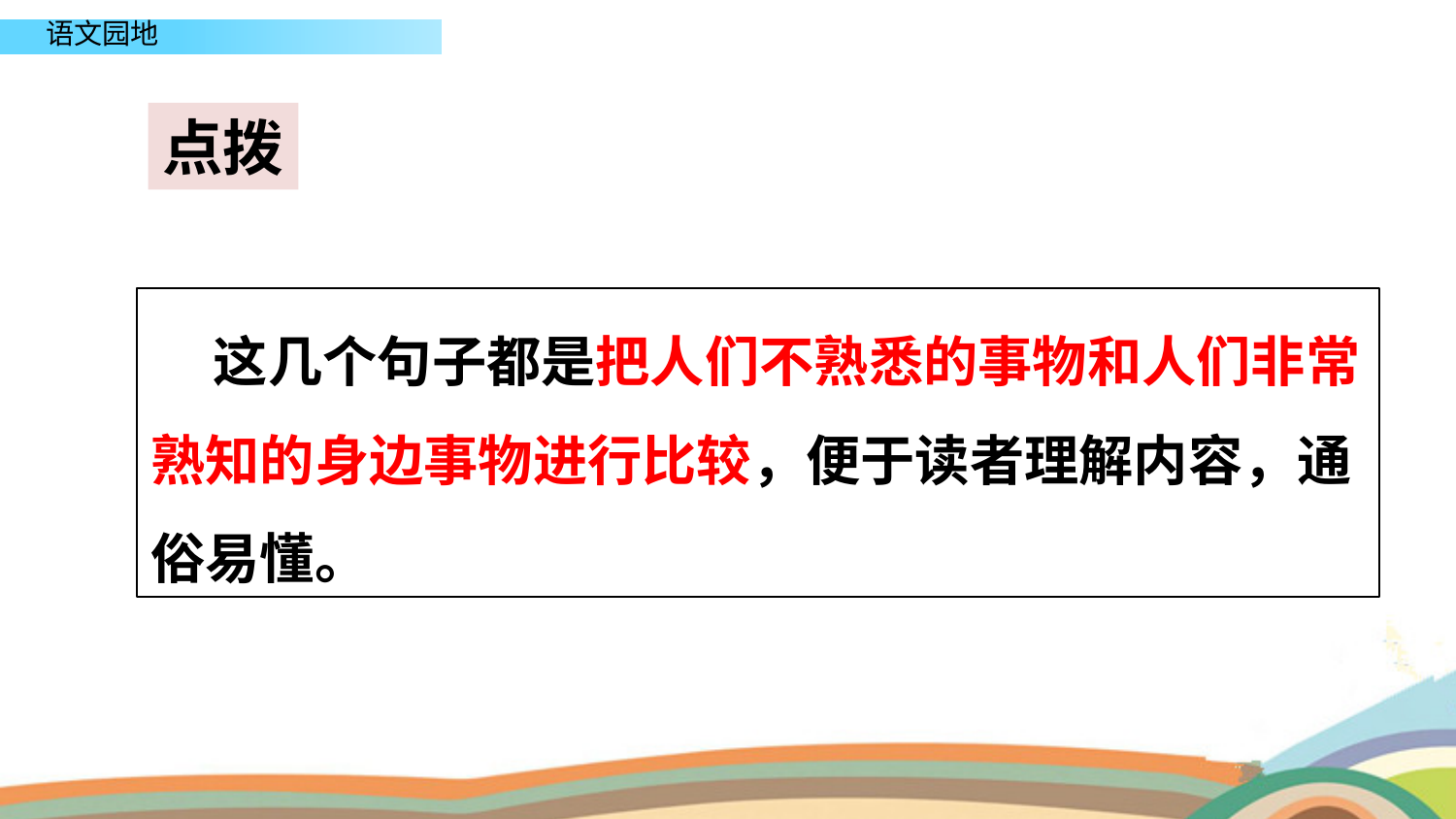

点拨
    这几个句子都是把人们不熟悉的事物和人们非常熟知的身边事物进行比较，便于读者理解内容，通俗易懂。